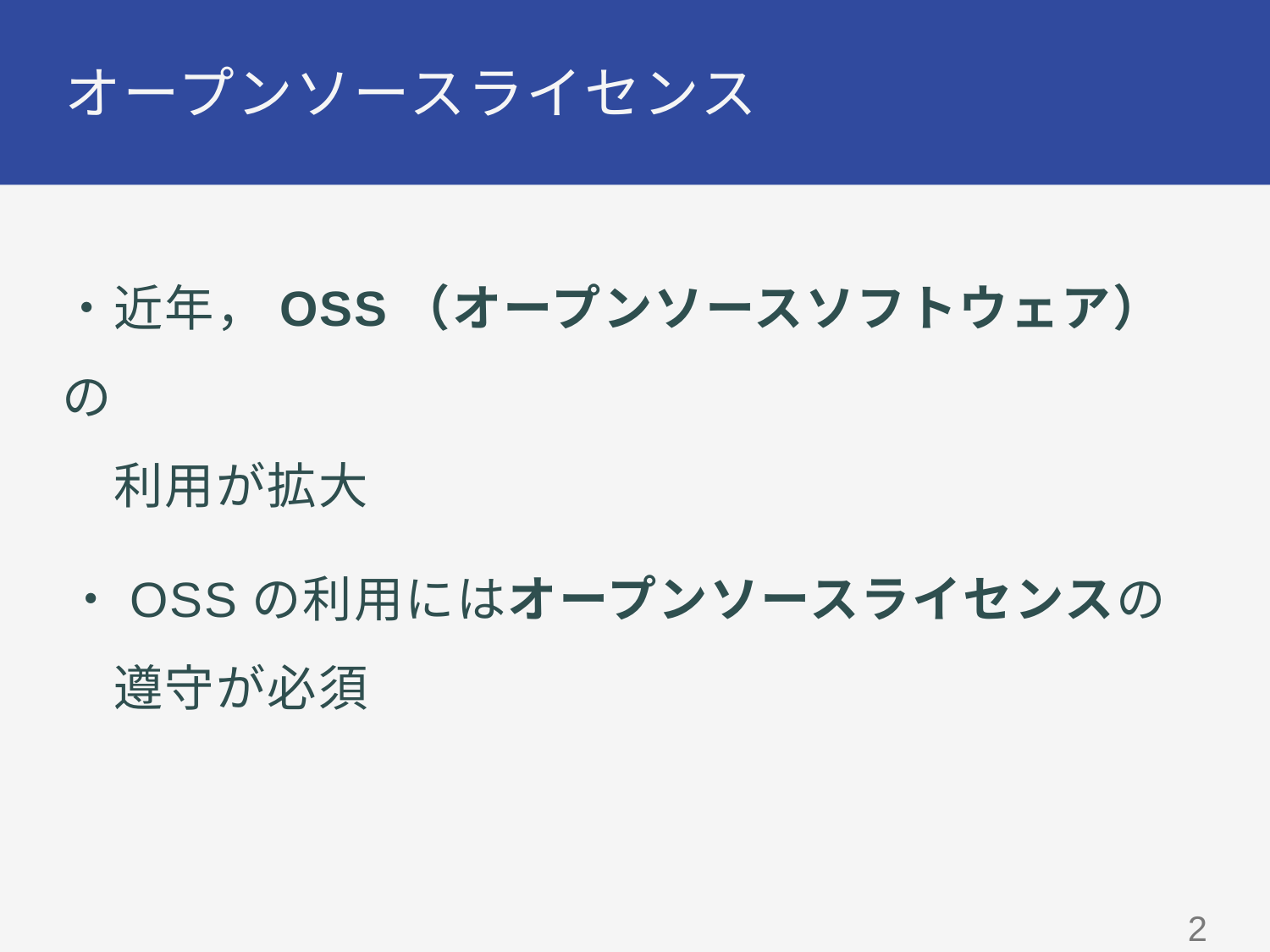

# オープンソースライセンス
・近年，OSS（オープンソースソフトウェア）の
　利用が拡大
・OSSの利用にはオープンソースライセンスの
　遵守が必須
2